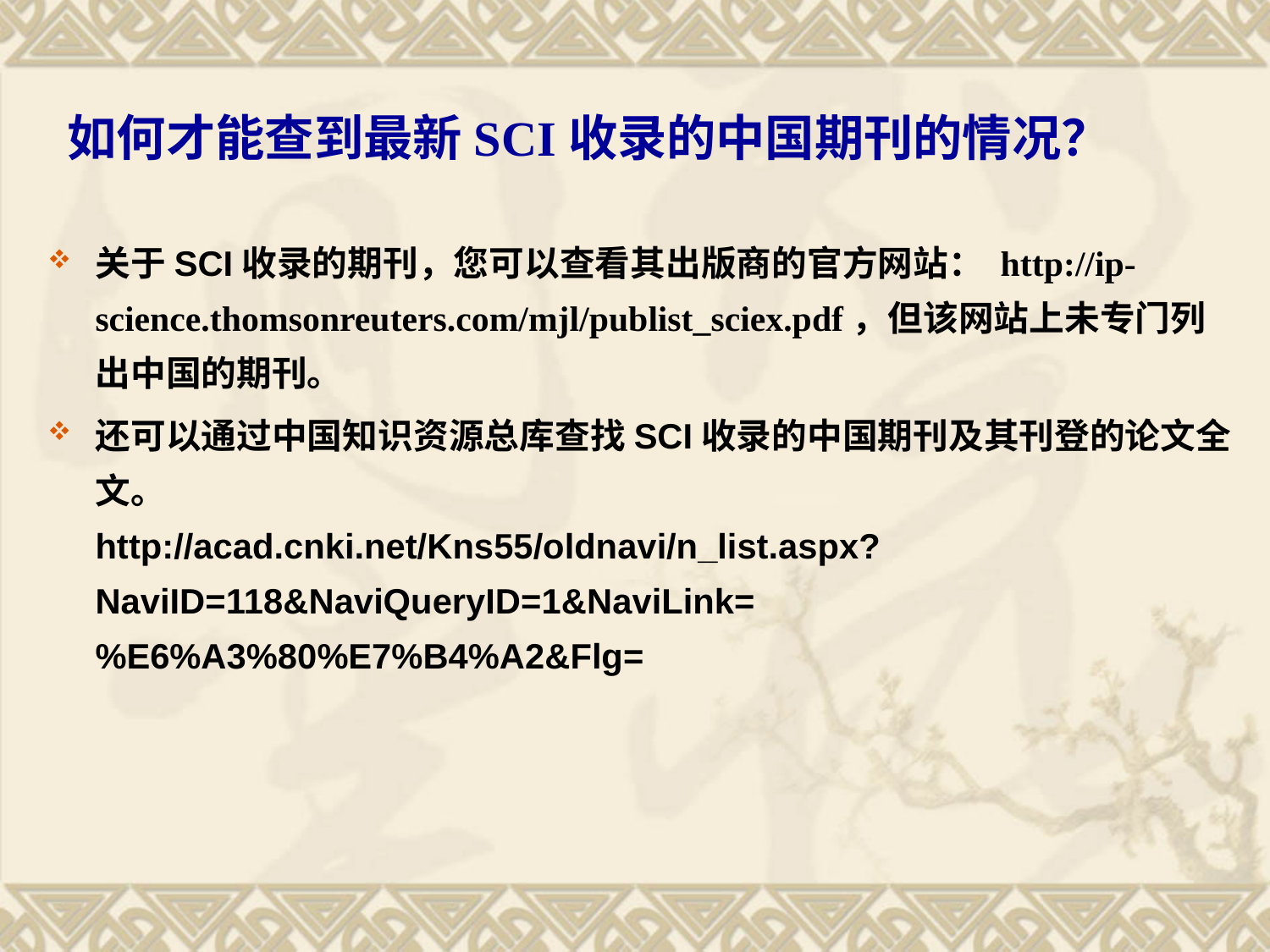

# 如何才能查到最新SCI收录的中国期刊的情况？

关于SCI收录的期刊，您可以查看其出版商的官方网站： http://ip-science.thomsonreuters.com/mjl/publist_sciex.pdf，但该网站上未专门列出中国的期刊。
还可以通过中国知识资源总库查找SCI收录的中国期刊及其刊登的论文全文。
http://acad.cnki.net/Kns55/oldnavi/n_list.aspx?NaviID=118&NaviQueryID=1&NaviLink=%E6%A3%80%E7%B4%A2&Flg=